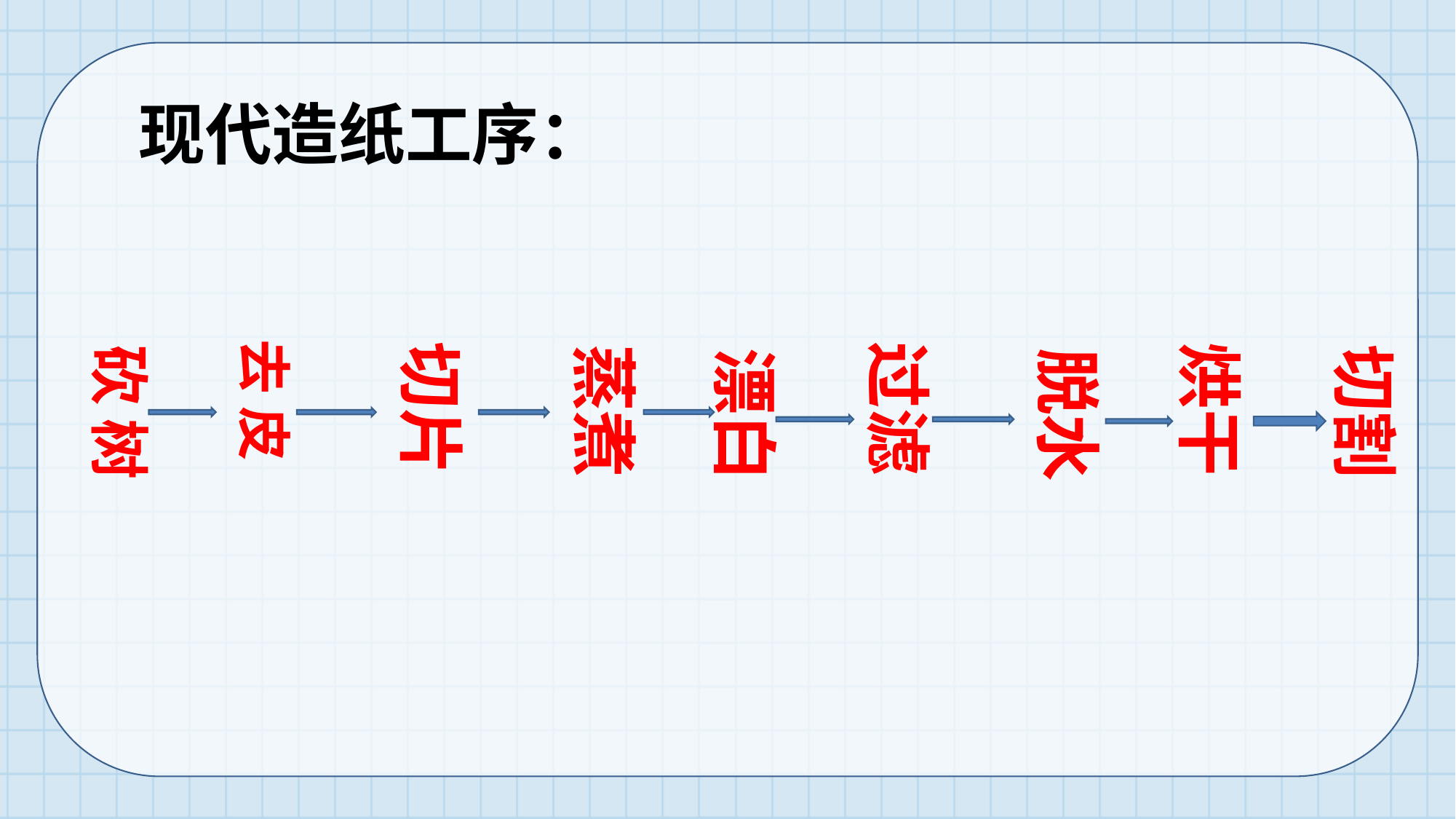

现代造纸工序：
砍 树
去 皮
切片
过滤
烘干
蒸煮
切割
漂白
脱水